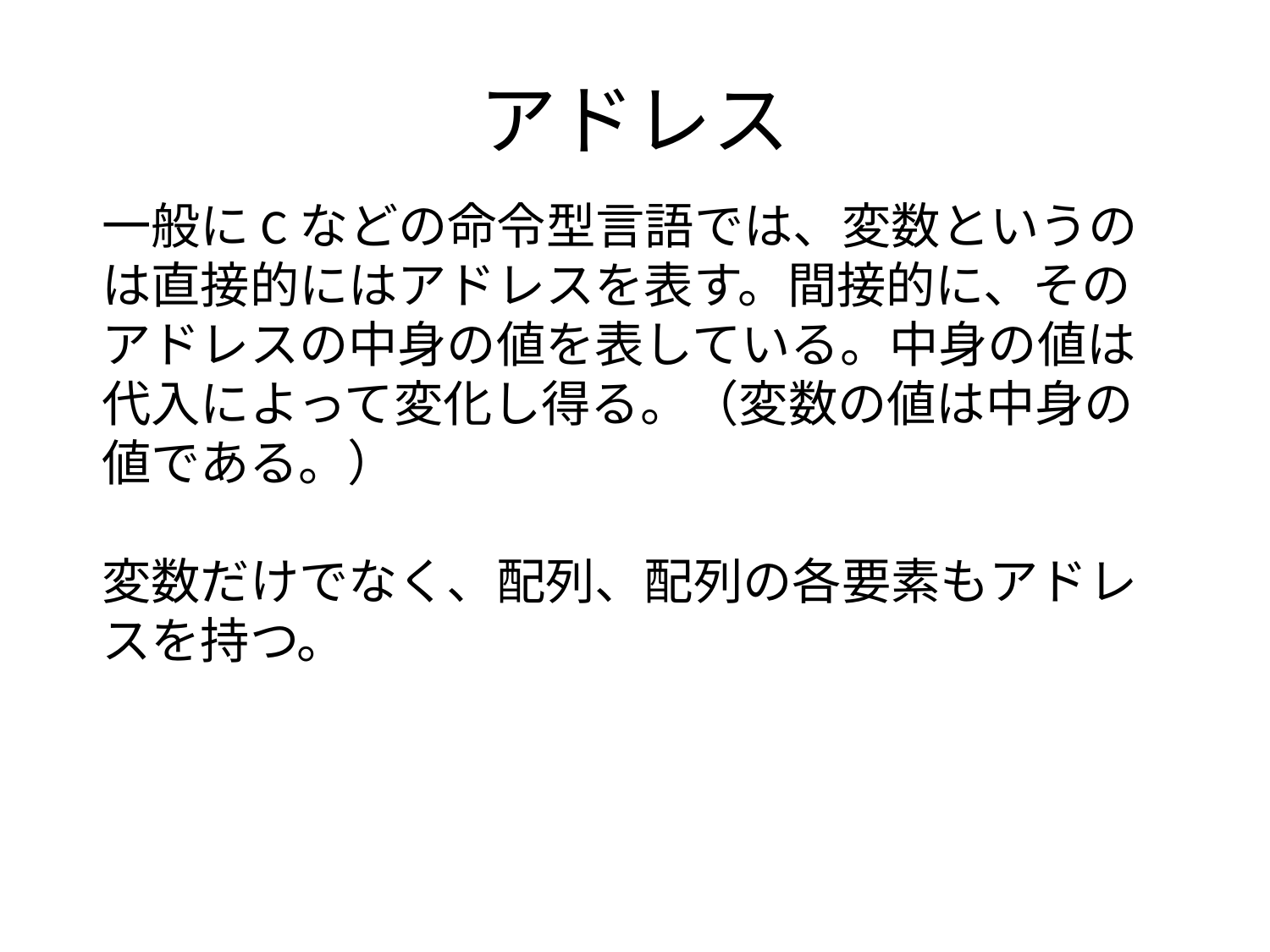

# アドレス
一般にCなどの命令型言語では、変数というのは直接的にはアドレスを表す。間接的に、そのアドレスの中身の値を表している。中身の値は代入によって変化し得る。（変数の値は中身の値である。）

変数だけでなく、配列、配列の各要素もアドレスを持つ。